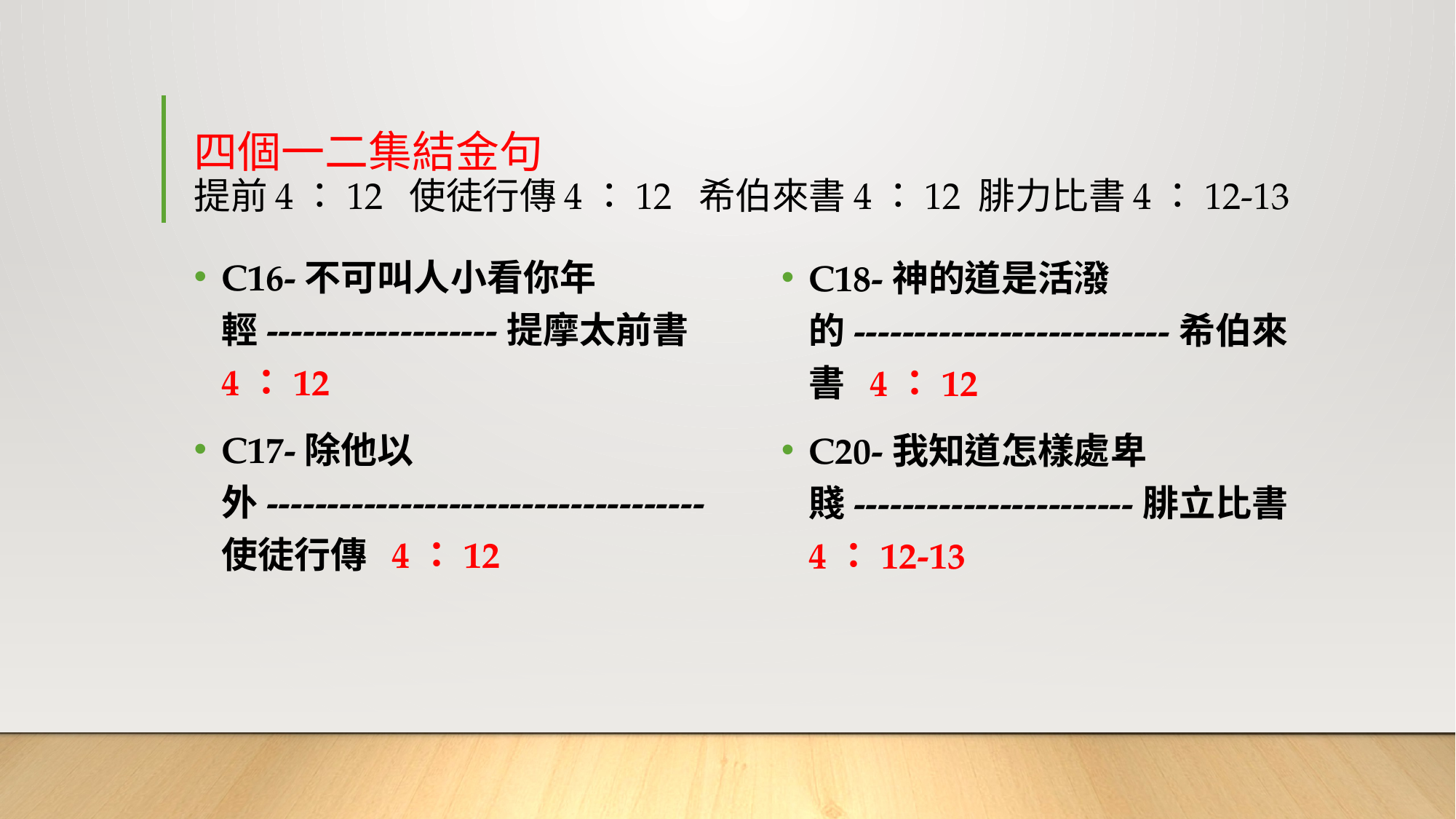

# 四個一二集結金句 提前4：12  使徒行傳4：12  希伯來書4：12 腓力比書4：12-13
C16-不可叫人小看你年輕-------------------提摩太前書4：12
C17-除他以外------------------------------------使徒行傳  4：12

C18-神的道是活潑的--------------------------希伯來書  4：12
C20-我知道怎樣處卑賤-----------------------腓立比書  4：12-13